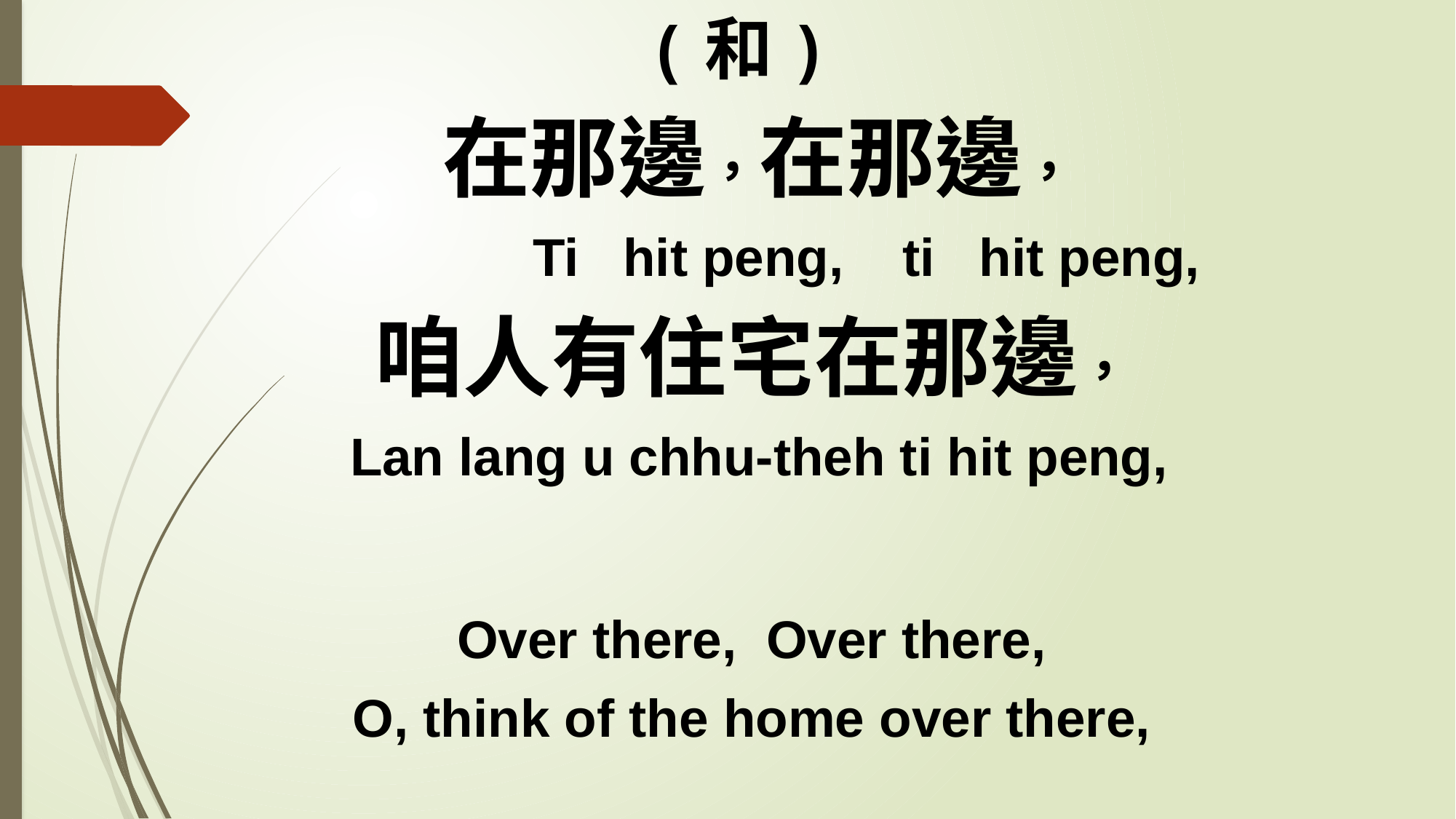

(和)
在那邊，在那邊，
                    Ti   hit peng,    ti   hit peng,
咱人有住宅在那邊，
Lan lang u chhu-theh ti hit peng,

Over there,  Over there,
O, think of the home over there,